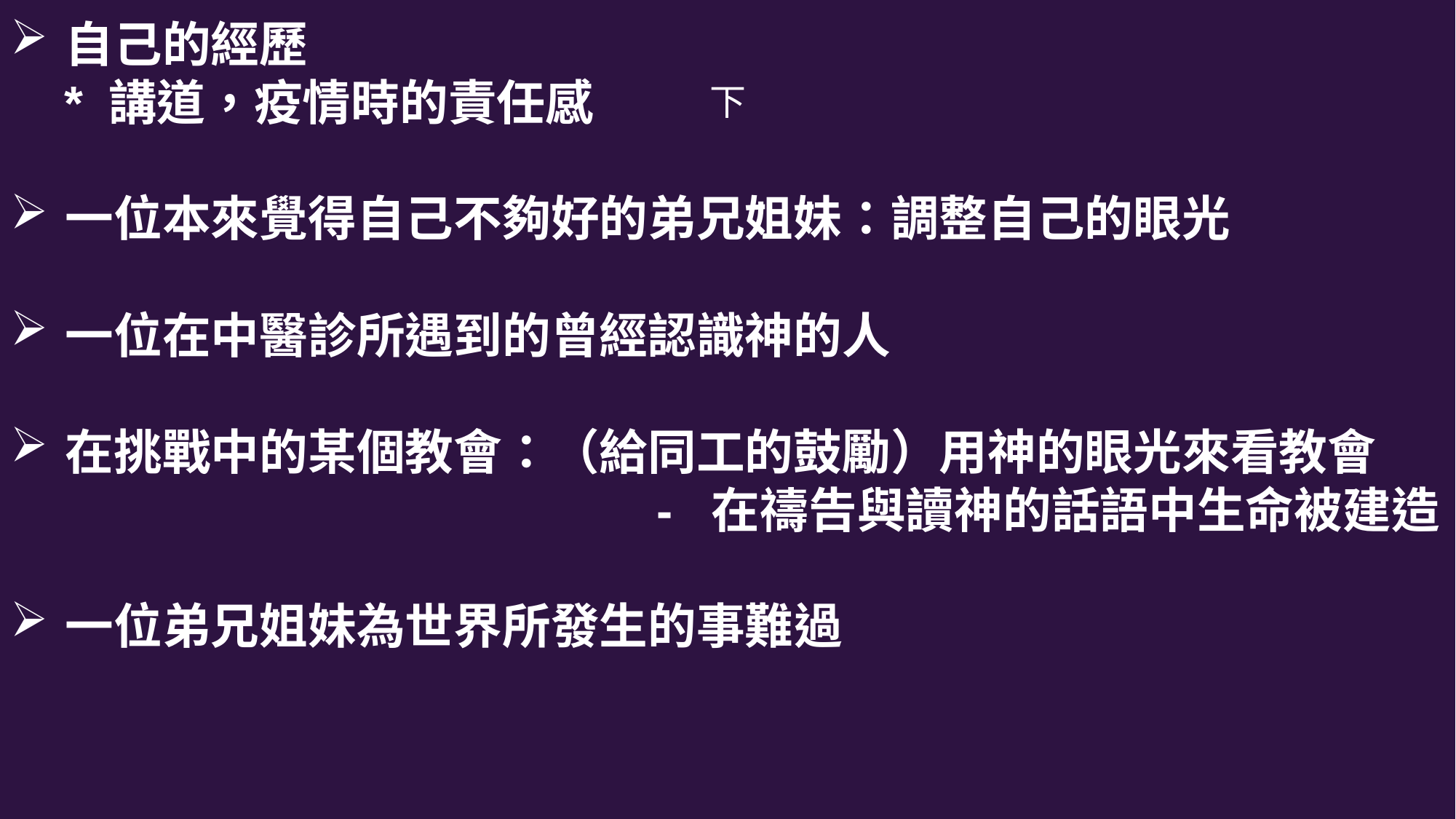

自己的經歷
    * 講道，疫情時的責任感

一位本來覺得自己不夠好的弟兄姐妹：調整自己的眼光

一位在中醫診所遇到的曾經認識神的人

在挑戰中的某個教會：（給同工的鼓勵）用神的眼光來看教會
                                                -  在禱告與讀神的話語中生命被建造

一位弟兄姐妹為世界所發生的事難過

# 下